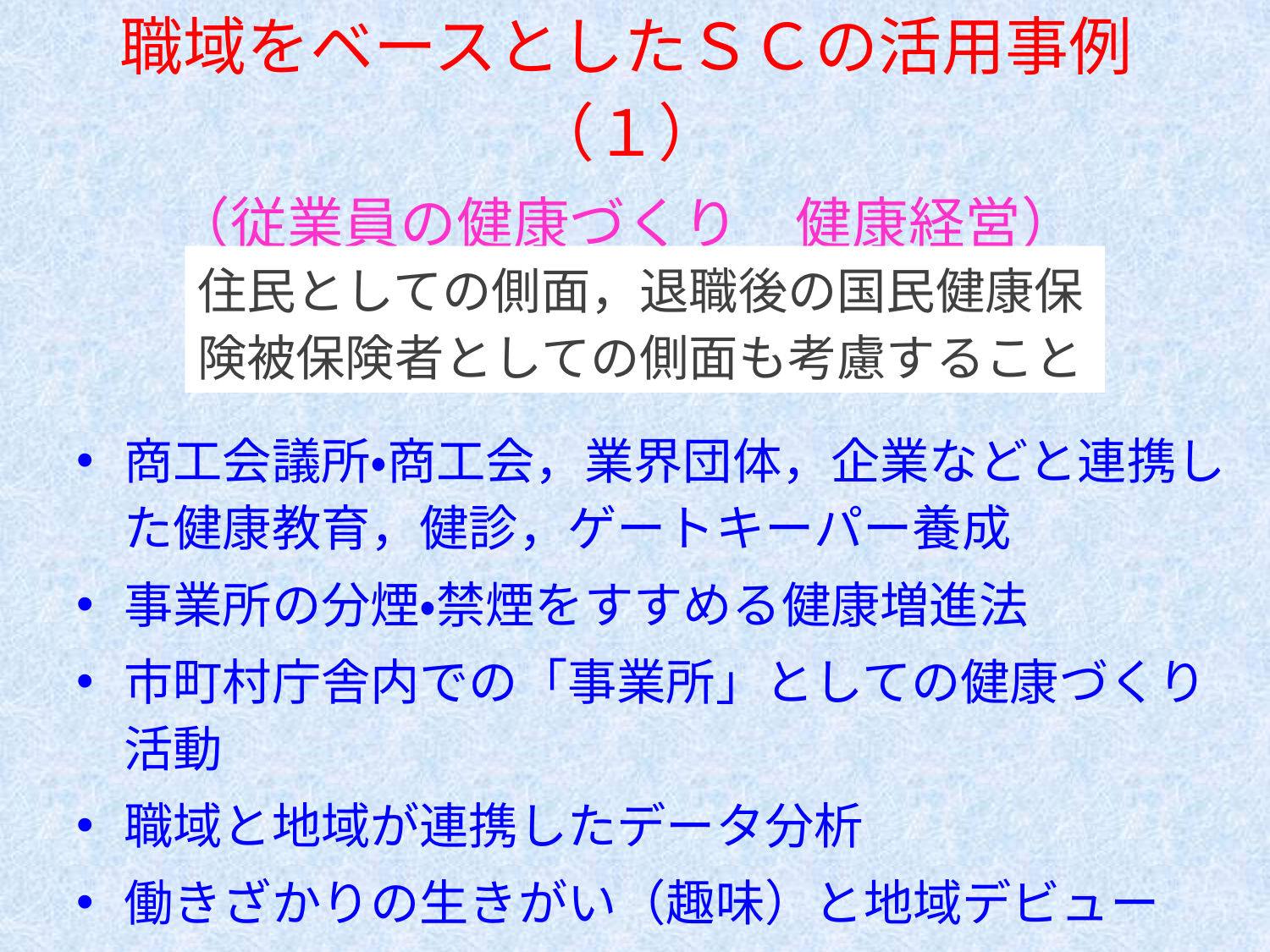

# 職域をベースとしたＳＣの活用事例（１） （従業員の健康づくり　健康経営）
住民としての側面，退職後の国民健康保険被保険者としての側面も考慮すること
商工会議所・商工会，業界団体，企業などと連携した健康教育，健診，ゲートキーパー養成
事業所の分煙・禁煙をすすめる健康増進法
市町村庁舎内での「事業所」としての健康づくり活動
職域と地域が連携したデータ分析
働きざかりの生きがい（趣味）と地域デビュー